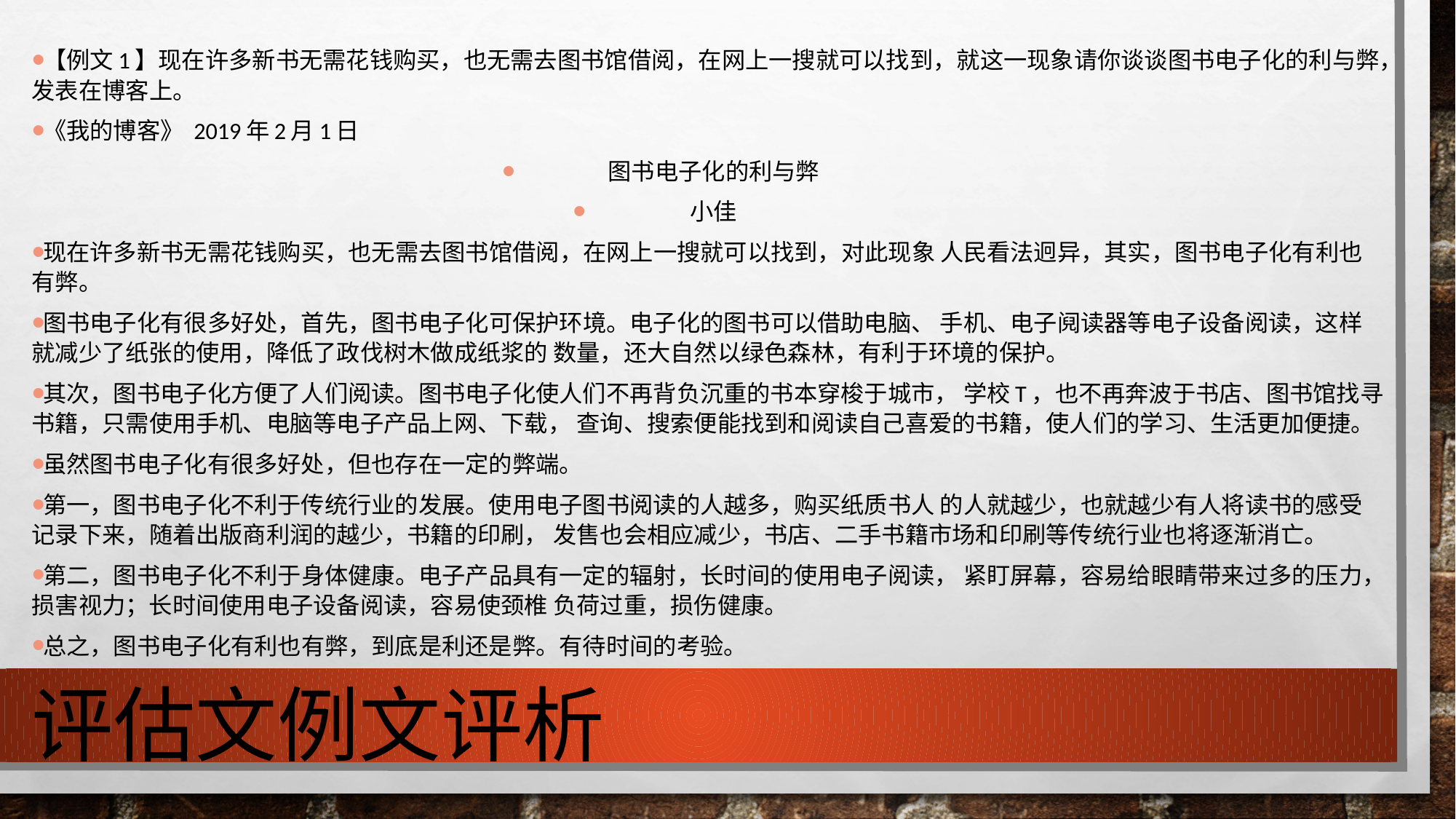

【例文1】现在许多新书无需花钱购买，也无需去图书馆借阅，在网上一搜就可以找到，就这一现象请你谈谈图书电子化的利与弊，发表在博客上。
《我的博客》 2019年2月1日
图书电子化的利与弊
小佳
现在许多新书无需花钱购买，也无需去图书馆借阅，在网上一搜就可以找到，对此现象 人民看法迥异，其实，图书电子化有利也有弊。
图书电子化有很多好处，首先，图书电子化可保护环境。电子化的图书可以借助电脑、 手机、电子阋读器等电子设备阅读，这样就减少了纸张的使用，降低了政伐树木做成纸浆的 数量，还大自然以绿色森林，有利于环境的保护。
其次，图书电子化方便了人们阅读。图书电子化使人们不再背负沉重的书本穿梭于城市， 学校t，也不再奔波于书店、图书馆找寻书籍，只需使用手机、电脑等电子产品上网、下载， 查询、搜索便能找到和阅读自己喜爱的书籍，使人们的学习、生活更加便捷。
虽然图书电子化有很多好处，但也存在一定的弊端。
第一，图书电子化不利于传统行业的发展。使用电子图书阅读的人越多，购买纸质书人 的人就越少，也就越少有人将读书的感受记录下来，随着出版商利润的越少，书籍的印刷， 发售也会相应减少，书店、二手书籍市场和印刷等传统行业也将逐渐消亡。
第二，图书电子化不利于身体健康。电子产品具有一定的辐射，长时间的使用电子阅读， 紧盯屏幕，容易给眼睛带来过多的压力，损害视力；长时间使用电子设备阅读，容易使颈椎 负荷过重，损伤健康。
总之，图书电子化有利也有弊，到底是利还是弊。有待时间的考验。
# 评估文例文评析